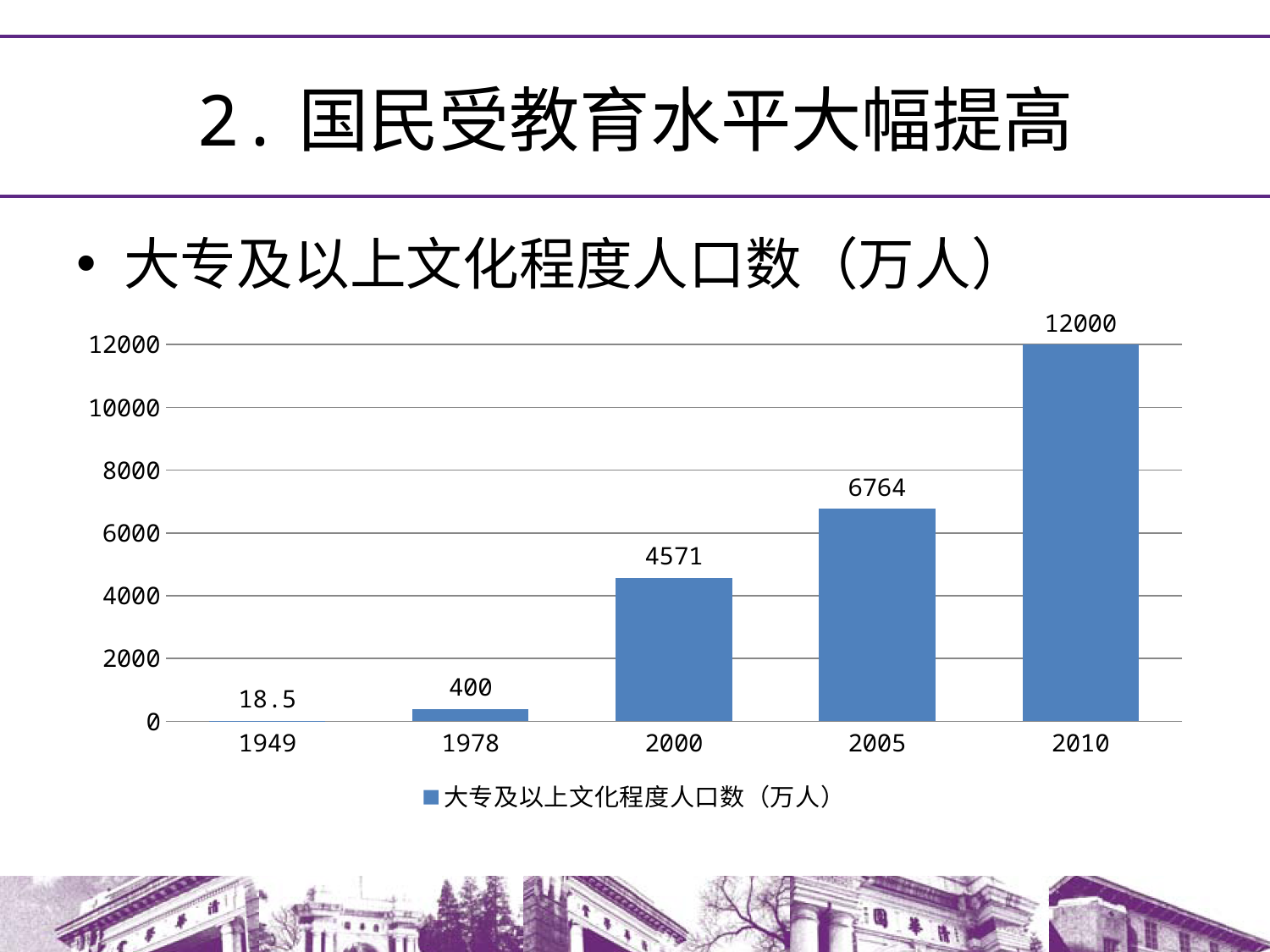

# 2.国民受教育水平大幅提高
大专及以上文化程度人口数（万人）

### Chart

| Category | 大专及以上文化程度人口数（万人） |
|---|---|
| 1949 | 18.5 |
| 1978 | 400.0 |
| 2000 | 4571.0 |
| 2005 | 6764.0 |
| 2010 | 12000.0 |